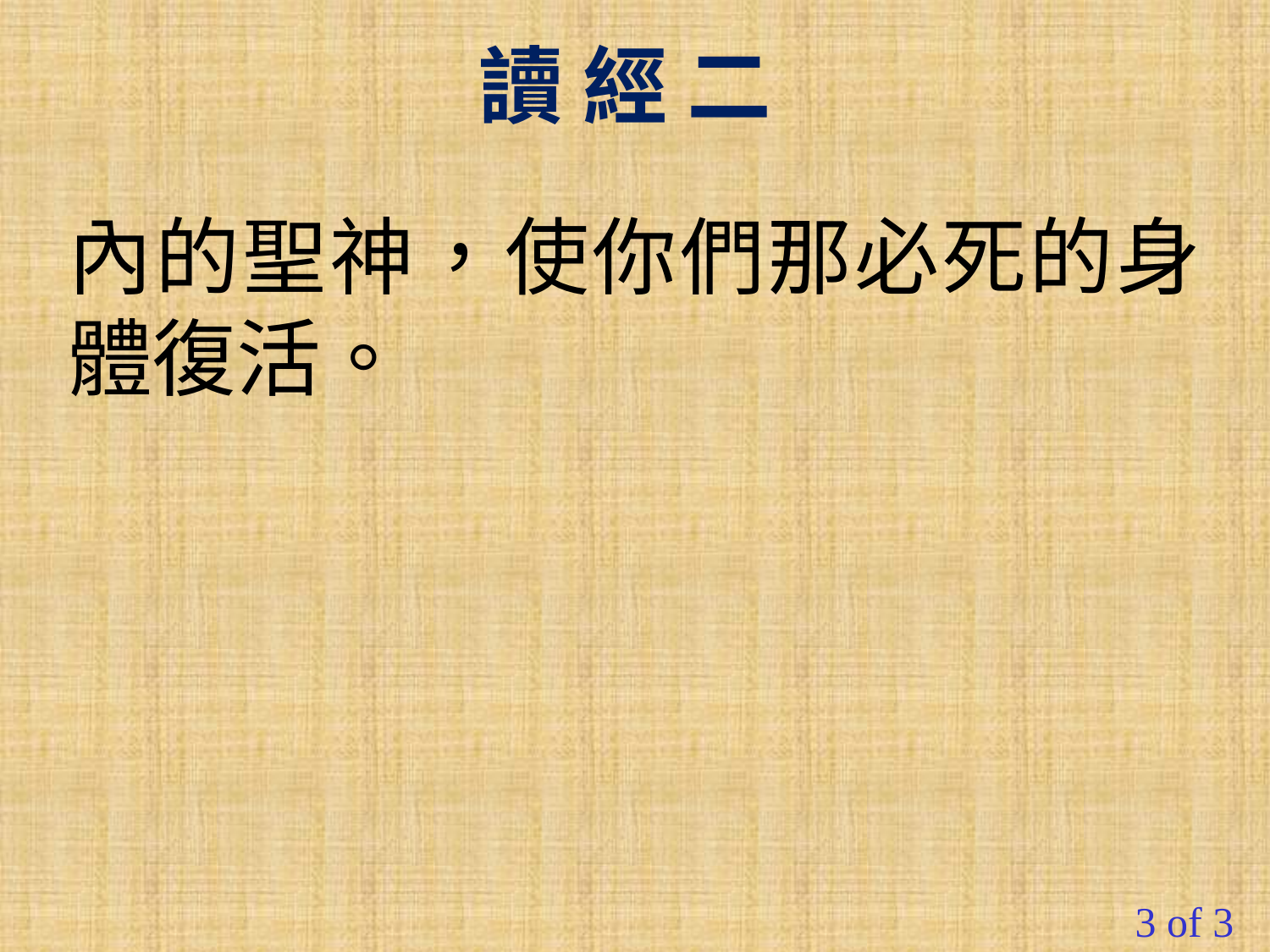

讀 經 二

內的聖神，使你們那必死的身體復活。
3 of 3